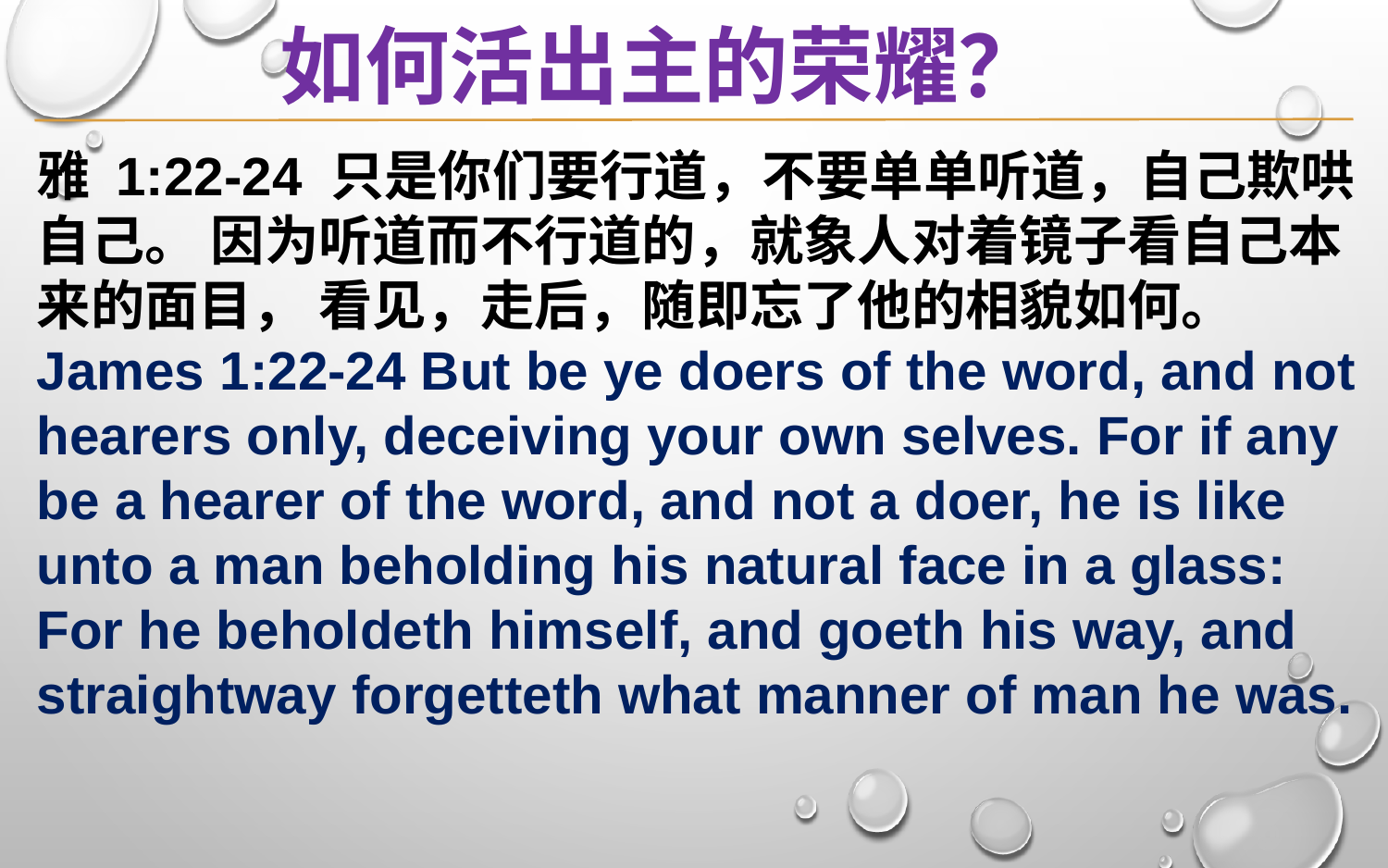

如何活出主的荣耀？
雅 1:22-24 只是你们要行道，不要单单听道，自己欺哄自己。 因为听道而不行道的，就象人对着镜子看自己本来的面目， 看见，走后，随即忘了他的相貌如何。
James 1:22-24 But be ye doers of the word, and not hearers only, deceiving your own selves. For if any be a hearer of the word, and not a doer, he is like unto a man beholding his natural face in a glass: For he beholdeth himself, and goeth his way, and straightway forgetteth what manner of man he was.